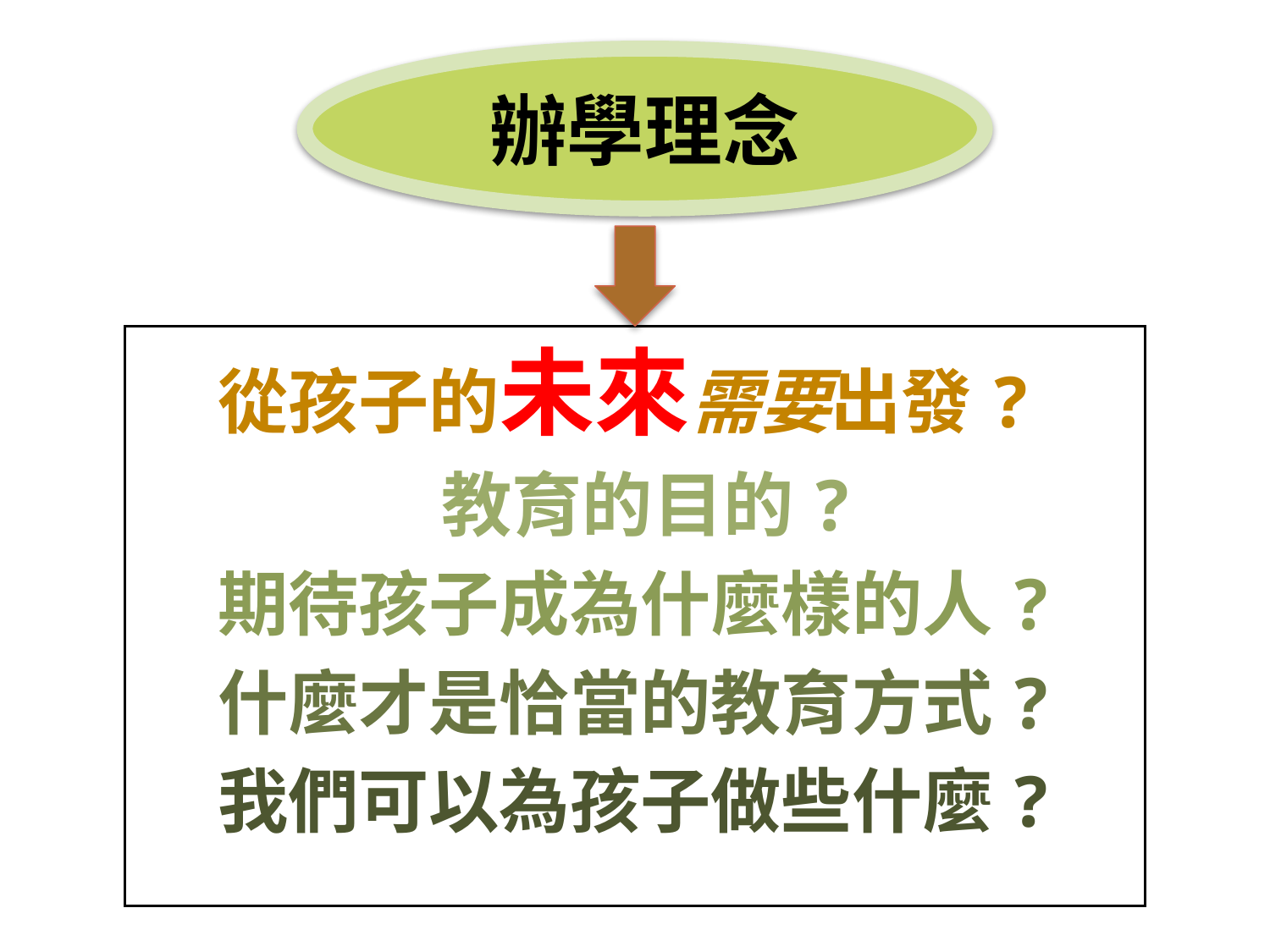

辦學理念

    從孩子的未來需要出發?
 教育的目的?
期待孩子成為什麼樣的人?
什麼才是恰當的教育方式?
我們可以為孩子做些什麼?